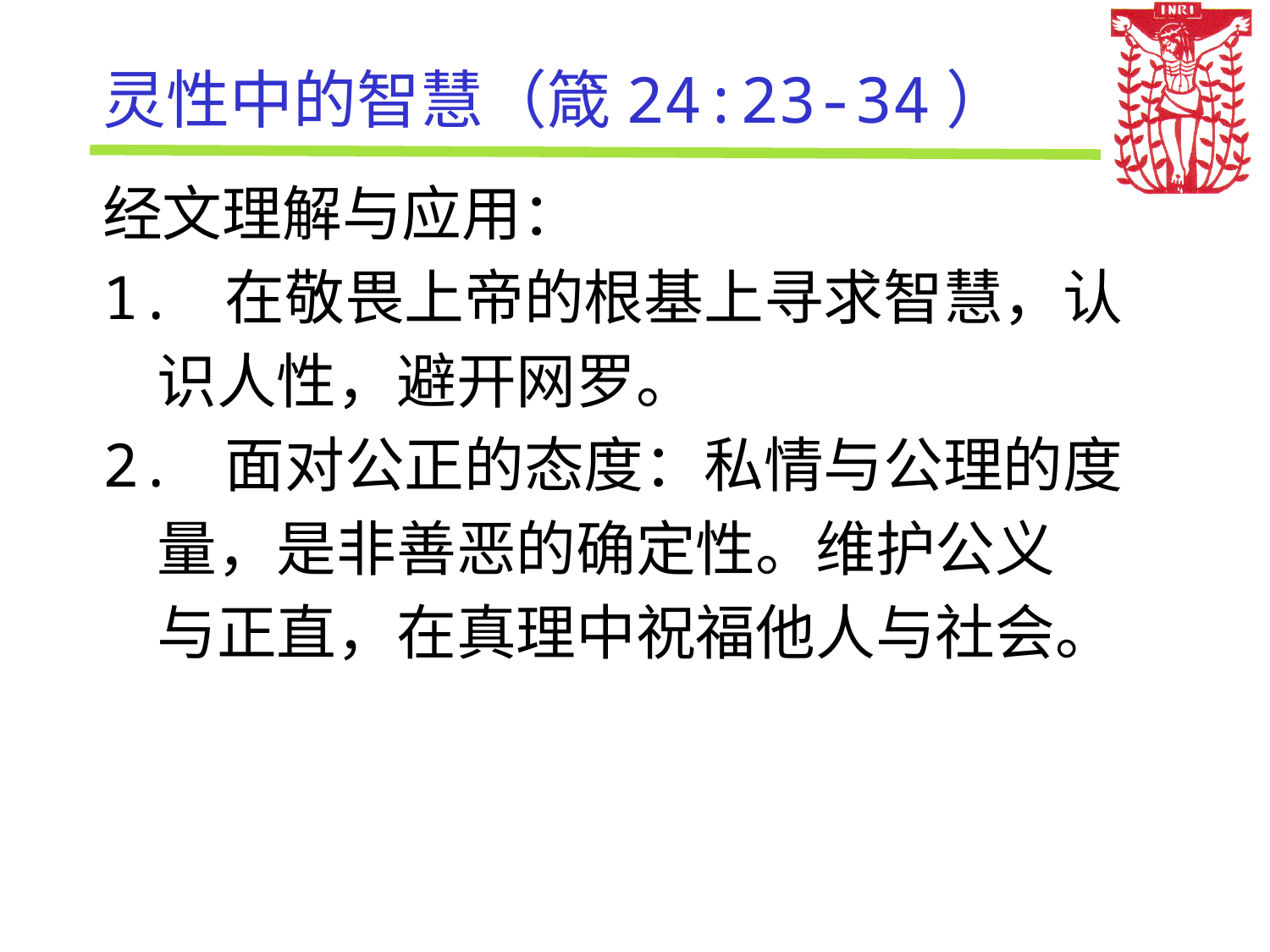

# 灵性中的智慧（箴24:23-34）
经文理解与应用：
1. 在敬畏上帝的根基上寻求智慧，认
   识人性，避开网罗。
2. 面对公正的态度：私情与公理的度
   量，是非善恶的确定性。维护公义
   与正直，在真理中祝福他人与社会。